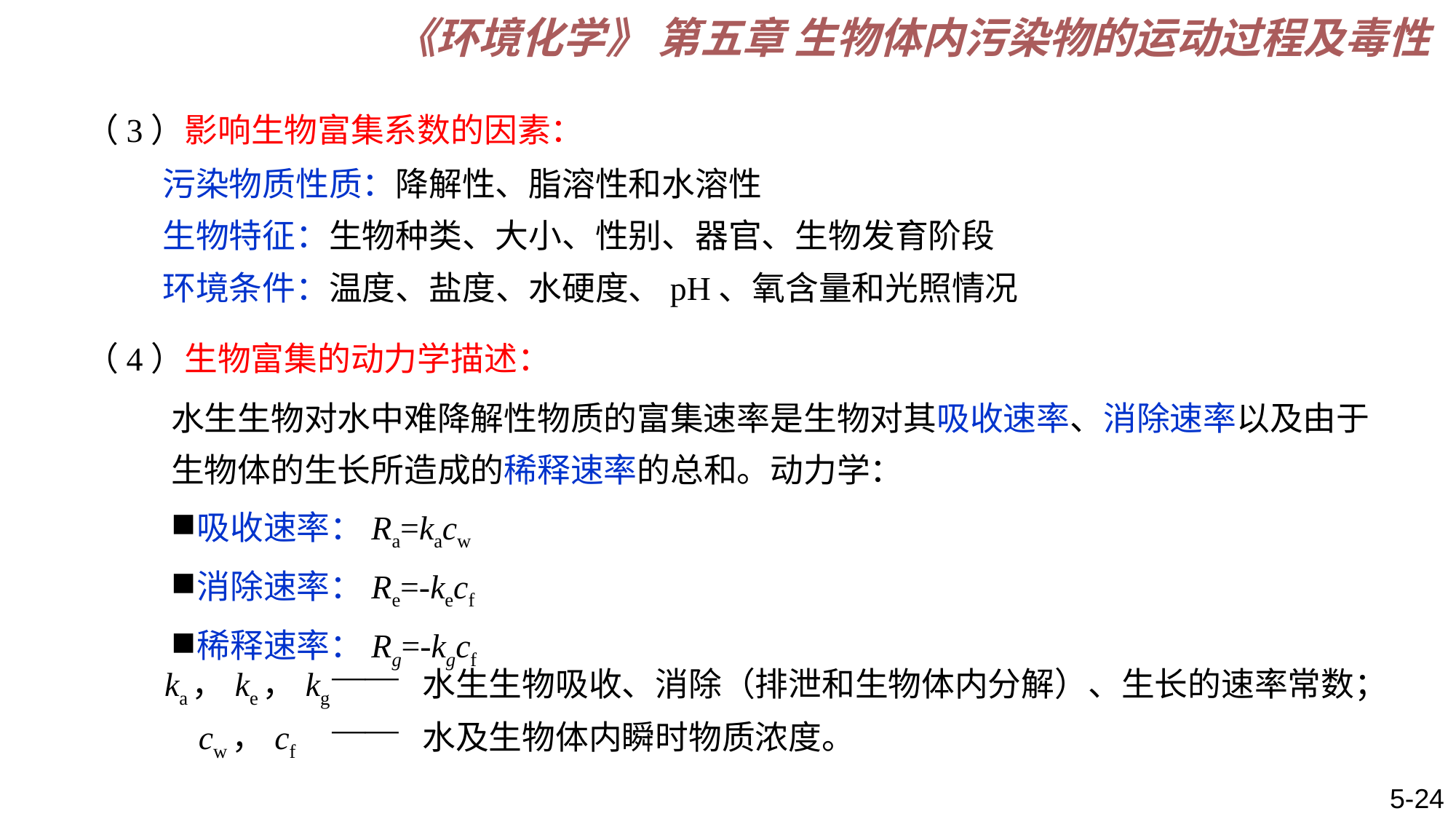

《环境化学》 第五章 生物体内污染物的运动过程及毒性
（3）影响生物富集系数的因素：
污染物质性质：降解性、脂溶性和水溶性
生物特征：生物种类、大小、性别、器官、生物发育阶段
环境条件：温度、盐度、水硬度、pH、氧含量和光照情况
（4）生物富集的动力学描述：
水生生物对水中难降解性物质的富集速率是生物对其吸收速率、消除速率以及由于生物体的生长所造成的稀释速率的总和。动力学：
吸收速率：Ra=kacw
消除速率：Re=-kecf
稀释速率：Rg=-kgcf
| ka，ke，kg | —— | 水生生物吸收、消除（排泄和生物体内分解）、生长的速率常数； |
| --- | --- | --- |
| cw，cf | —— | 水及生物体内瞬时物质浓度。 |
5-24